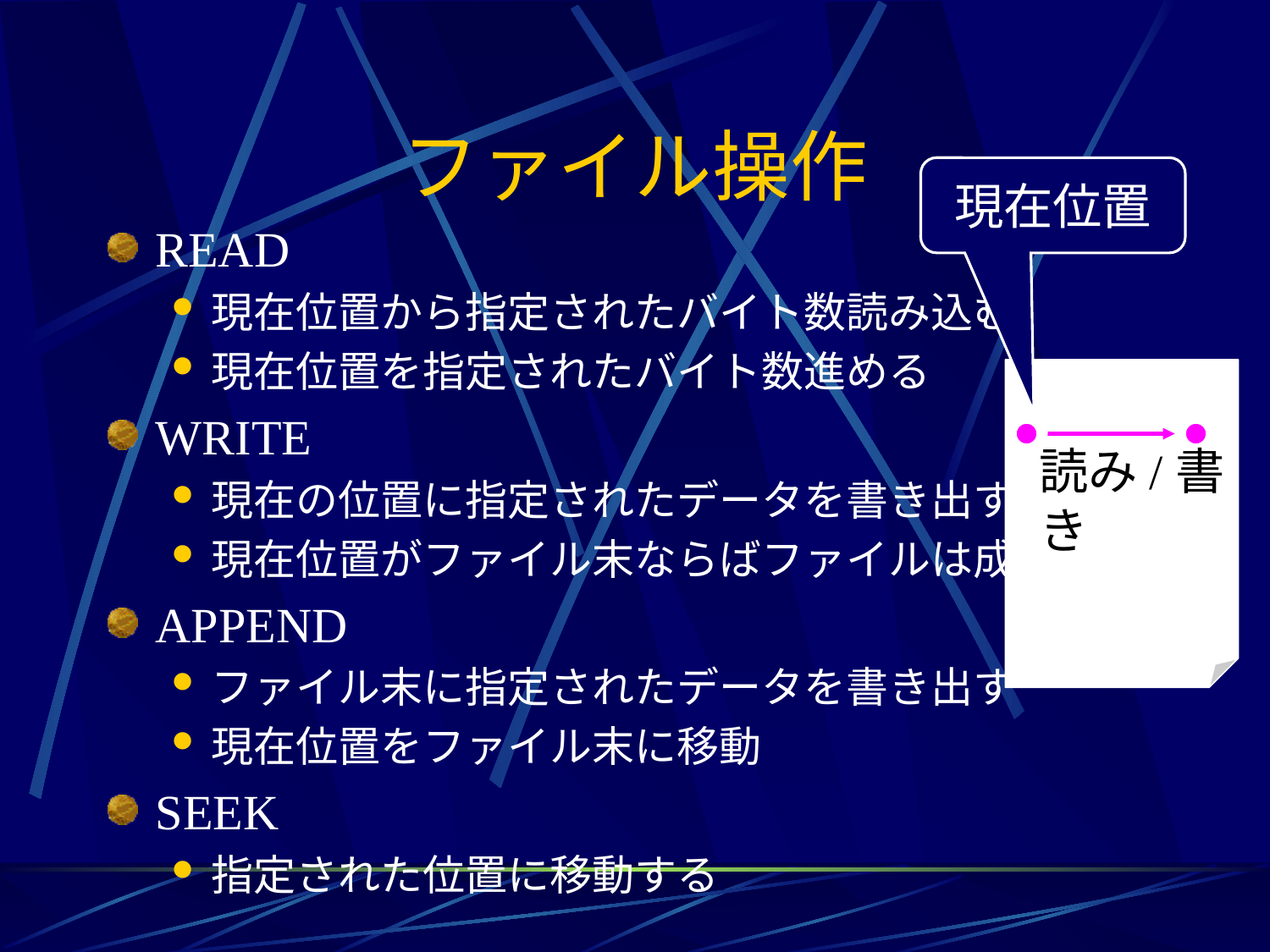

# ファイル操作
現在位置
READ
現在位置から指定されたバイト数読み込む
現在位置を指定されたバイト数進める
WRITE
現在の位置に指定されたデータを書き出す
現在位置がファイル末ならばファイルは成長
APPEND
ファイル末に指定されたデータを書き出す
現在位置をファイル末に移動
SEEK
指定された位置に移動する

読み/書き